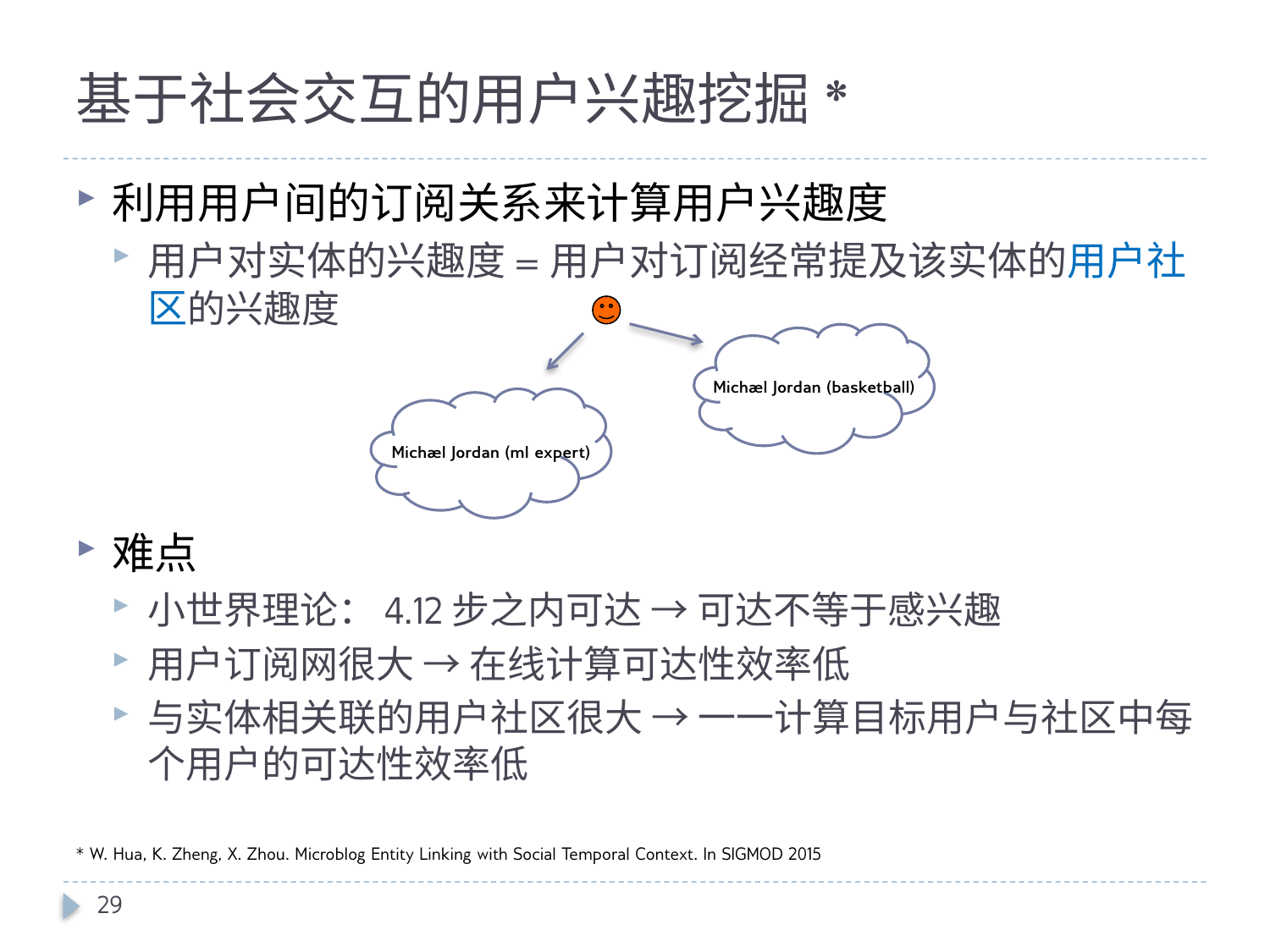

# 基于社会交互的用户兴趣挖掘*
利用用户间的订阅关系来计算用户兴趣度
用户对实体的兴趣度=用户对订阅经常提及该实体的用户社区的兴趣度

难点
小世界理论：4.12步之内可达 → 可达不等于感兴趣
用户订阅网很大 → 在线计算可达性效率低
与实体相关联的用户社区很大 → 一一计算目标用户与社区中每个用户的可达性效率低

Michael Jordan (basketball)

Michael Jordan (ml expert)
* W. Hua, K. Zheng, X. Zhou. Microblog Entity Linking with Social Temporal Context. In SIGMOD 2015
29